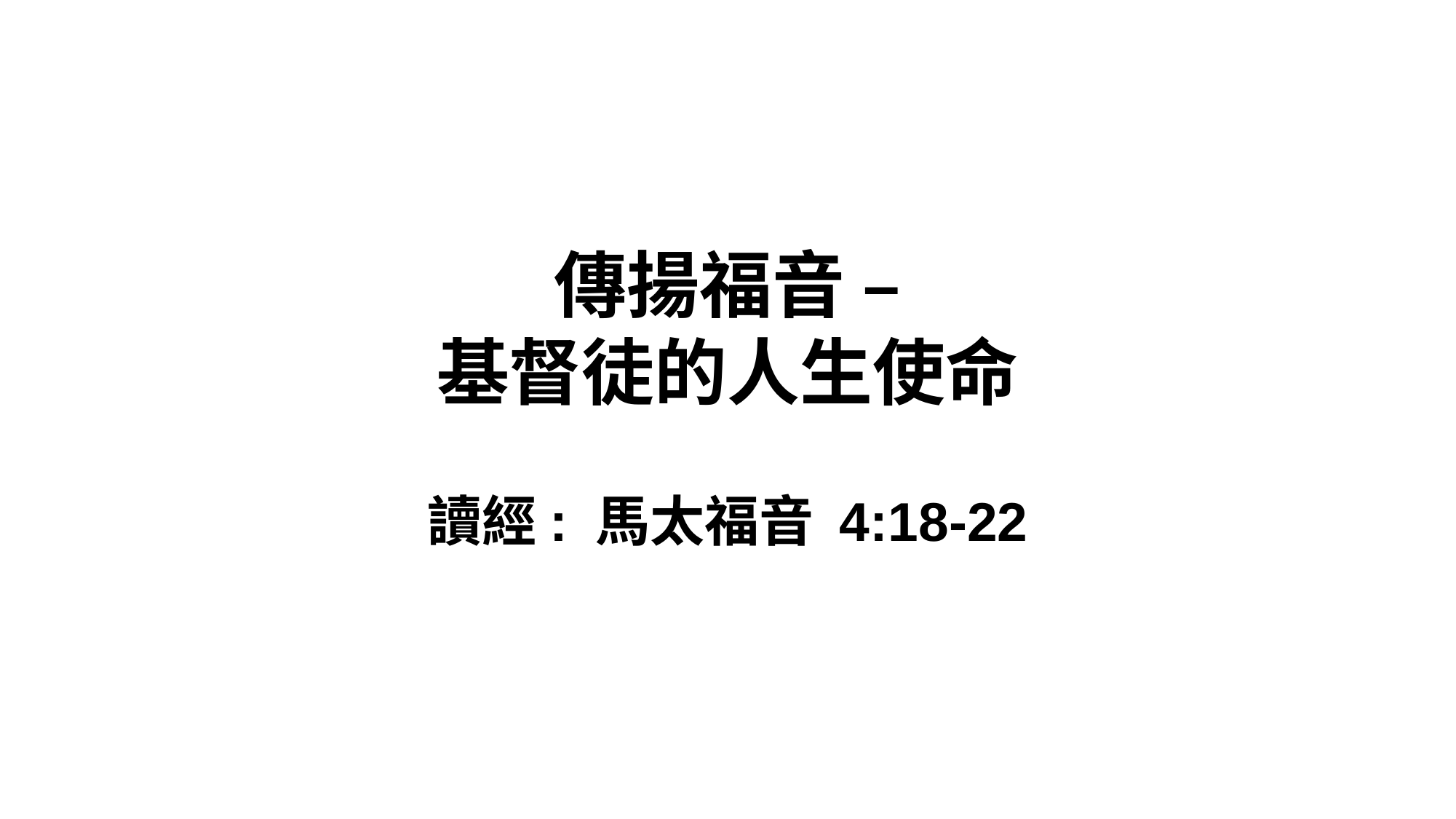

# 傳揚福音 – 基督徒的人生使命

讀經: 馬太福音 4:18-22